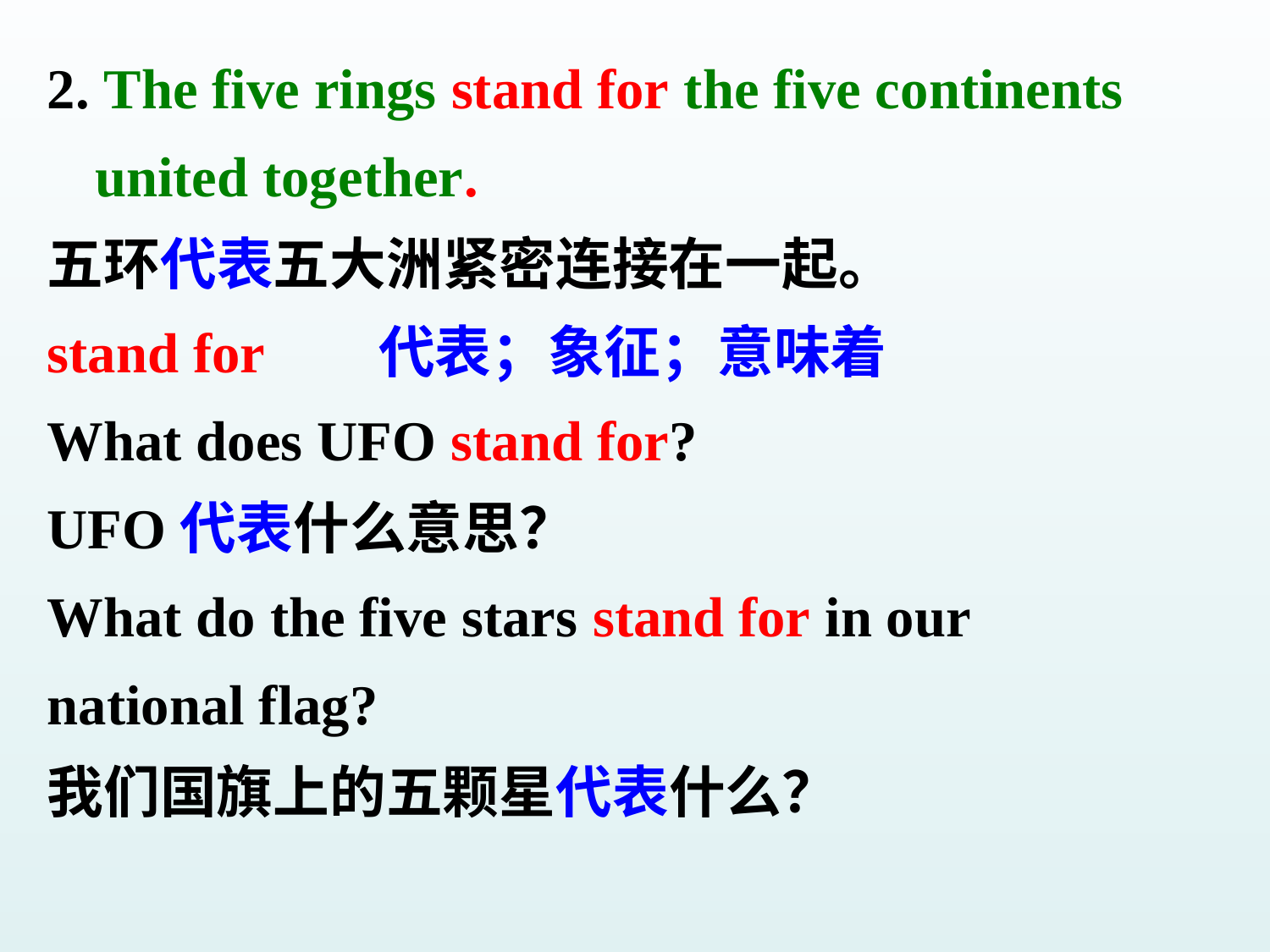

2. The five rings stand for the five continents united together.
五环代表五大洲紧密连接在一起。
stand for       代表；象征；意味着
What does UFO stand for?
UFO代表什么意思？
What do the five stars stand for in our
national flag?
我们国旗上的五颗星代表什么？